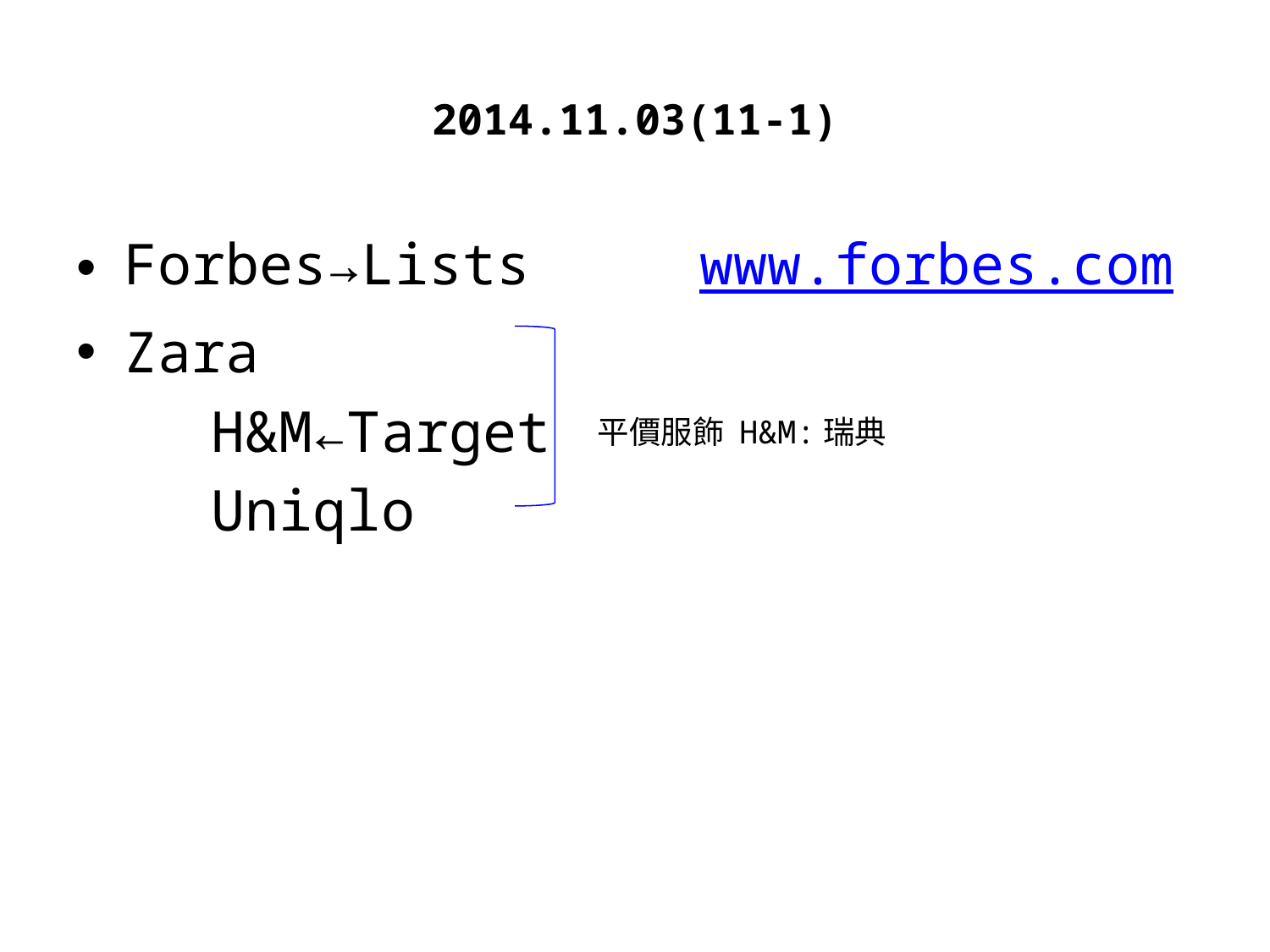

2014.11.03(11-1)
Forbes→Lists     www.forbes.com
Zara
    H&M←Target
    Uniqlo

平價服飾 H&M:瑞典